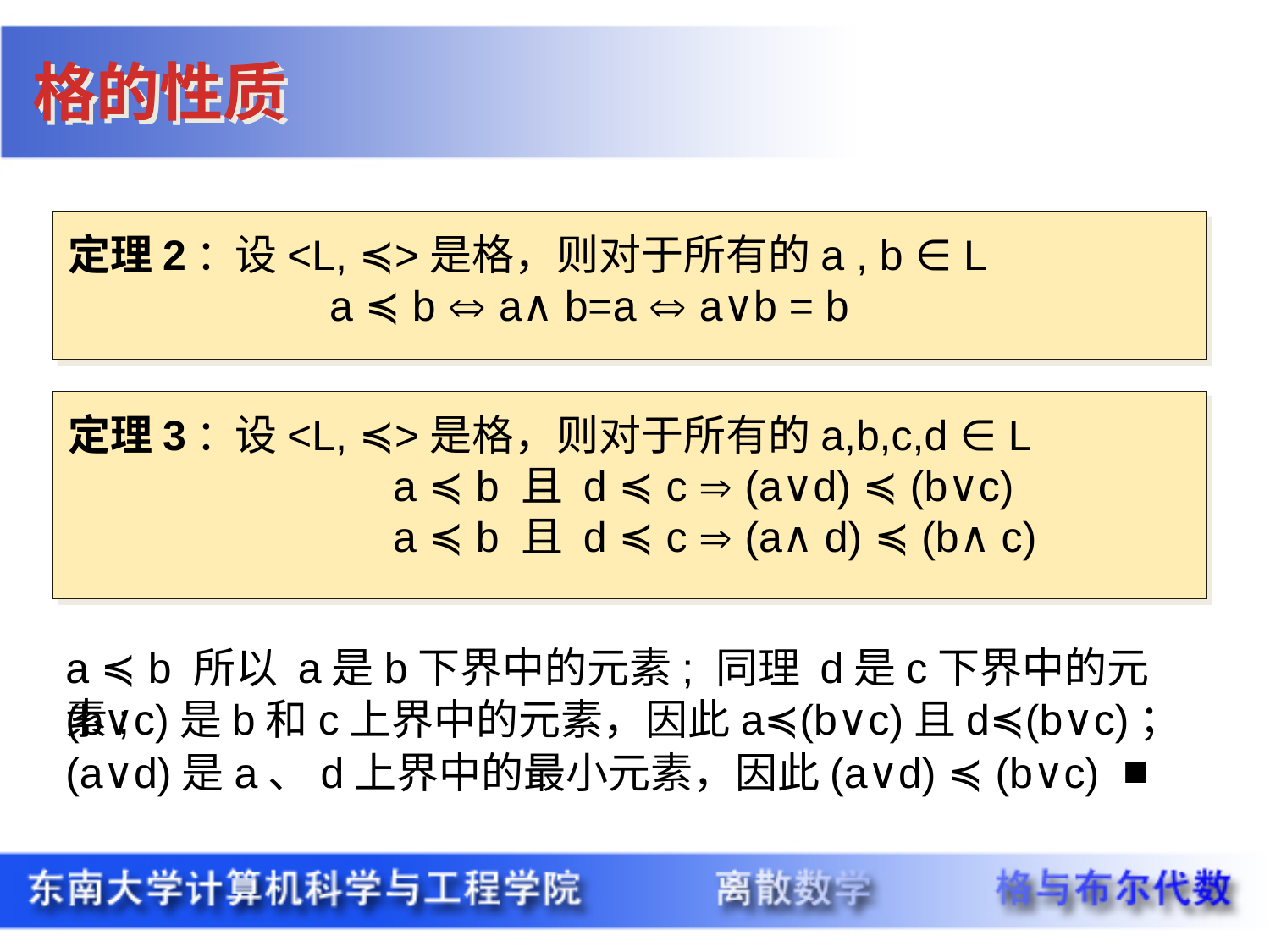

格的性质

定理2：
设<L, ≼>是格，则对于所有的a , b ∈ L
        a ≼ b ⇔ a∧b=a ⇔ a∨b = b

定理3：
设<L, ≼>是格，则对于所有的a,b,c,d ∈ L
        a ≼ b 且 d ≼ c ⇒ (a∨d) ≼ (b∨c)
        a ≼ b 且 d ≼ c ⇒ (a∧d) ≼ (b∧c)
a ≼ b 所以 a是b下界中的元素; 同理 d是c下界中的元素;
(b∨c)是b和c上界中的元素，因此a≼(b∨c)且d≼(b∨c)；
(a∨d)是a、d上界中的最小元素，因此(a∨d) ≼ (b∨c)  ■